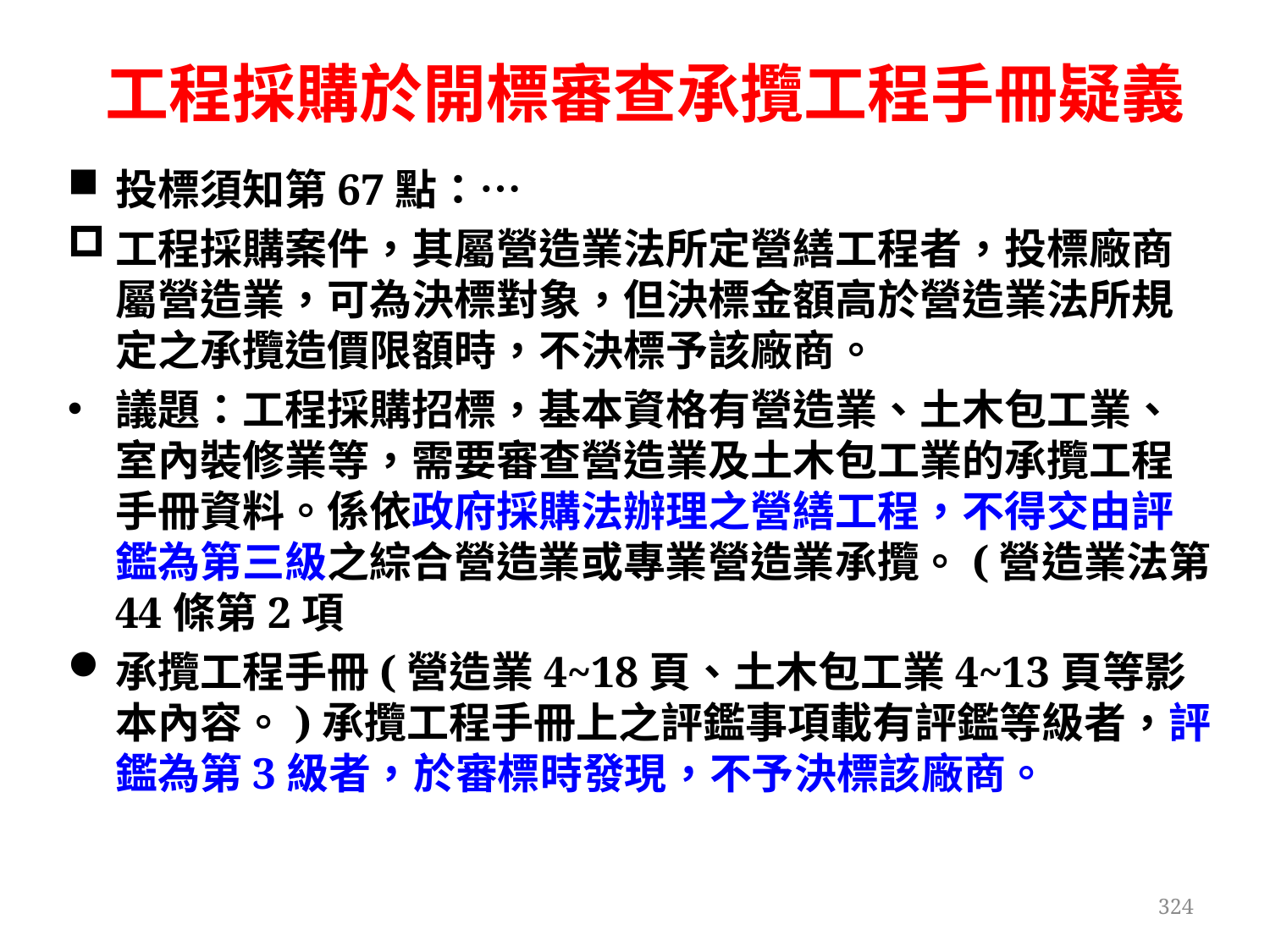

工程採購於開標審查承攬工程手冊疑義
投標須知第67點：…
工程採購案件，其屬營造業法所定營繕工程者，投標廠商屬營造業，可為決標對象，但決標金額高於營造業法所規定之承攬造價限額時，不決標予該廠商。
議題：工程採購招標，基本資格有營造業、土木包工業、室內裝修業等，需要審查營造業及土木包工業的承攬工程手冊資料。係依政府採購法辦理之營繕工程，不得交由評鑑為第三級之綜合營造業或專業營造業承攬。(營造業法第44條第2項
承攬工程手冊(營造業4~18頁、土木包工業4~13頁等影本內容。)承攬工程手冊上之評鑑事項載有評鑑等級者，評鑑為第3級者，於審標時發現，不予決標該廠商。
324